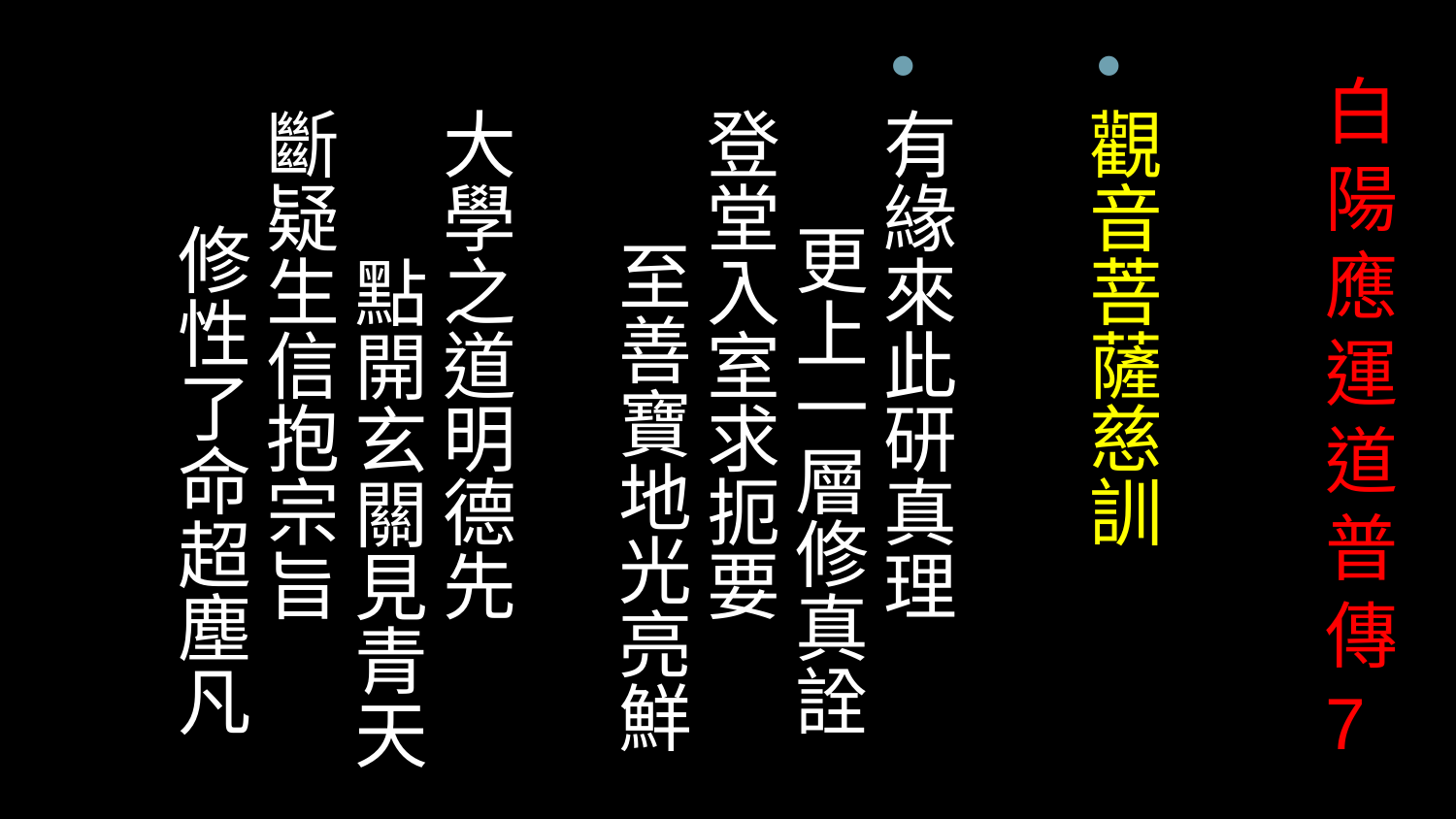

觀音菩薩慈訓

有緣來此研真理                 更上一層修真詮
登堂入室求扼要                  至善寶地光亮鮮
大學之道明德先                   點開玄關見青天
斷疑生信抱宗旨                 修性了命超塵凡
# 白陽應運道普傳7